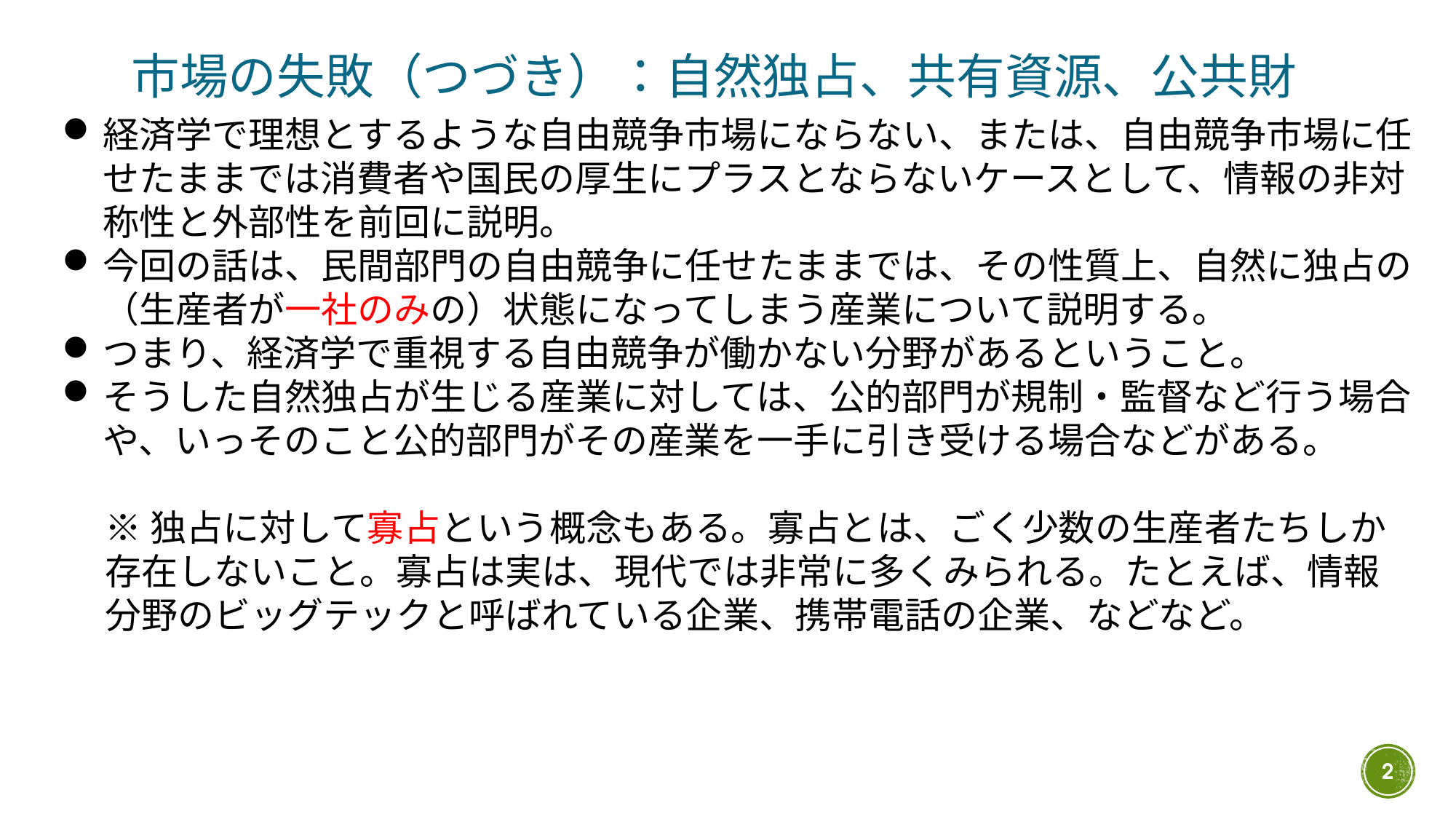

市場の失敗（つづき）：自然独占、共有資源、公共財
経済学で理想とするような自由競争市場にならない、または、自由競争市場に任せたままでは消費者や国民の厚生にプラスとならないケースとして、情報の非対称性と外部性を前回に説明。
今回の話は、民間部門の自由競争に任せたままでは、その性質上、自然に独占の（生産者が一社のみの）状態になってしまう産業について説明する。
つまり、経済学で重視する自由競争が働かない分野があるということ。
そうした自然独占が生じる産業に対しては、公的部門が規制・監督など行う場合や、いっそのこと公的部門がその産業を一手に引き受ける場合などがある。

※独占に対して寡占という概念もある。寡占とは、ごく少数の生産者たちしか存在しないこと。寡占は実は、現代では非常に多くみられる。たとえば、情報分野のビッグテックと呼ばれている企業、携帯電話の企業、などなど。
2